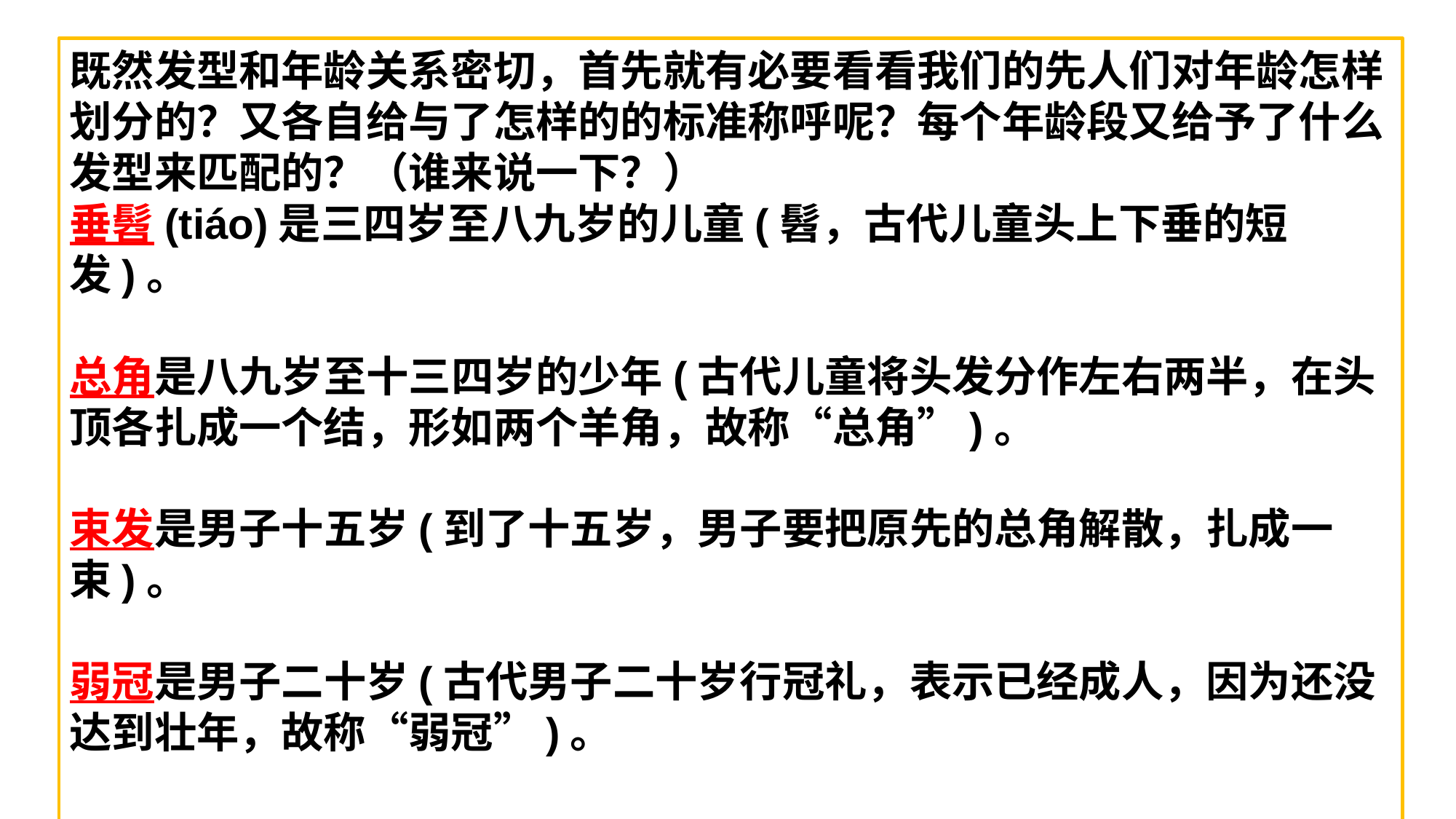

既然发型和年龄关系密切，首先就有必要看看我们的先人们对年龄怎样划分的？又各自给与了怎样的的标准称呼呢？每个年龄段又给予了什么发型来匹配的？（谁来说一下？）
垂髫(tiáo)是三四岁至八九岁的儿童(髫，古代儿童头上下垂的短发)。

总角是八九岁至十三四岁的少年(古代儿童将头发分作左右两半，在头顶各扎成一个结，形如两个羊角，故称“总角”)。

束发是男子十五岁(到了十五岁，男子要把原先的总角解散，扎成一束)。

弱冠是男子二十岁(古代男子二十岁行冠礼，表示已经成人，因为还没达到壮年，故称“弱冠”)。